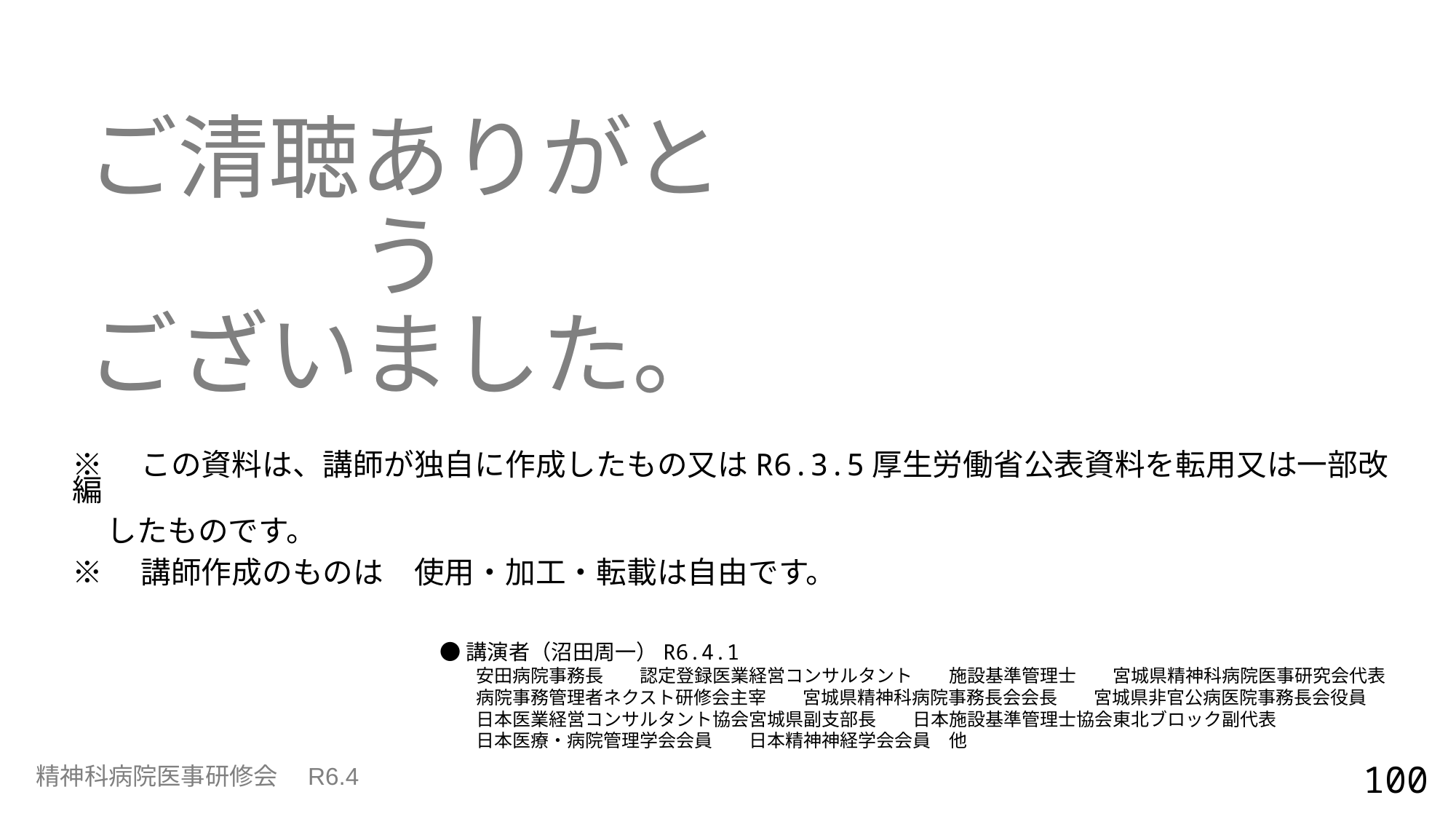

# ご清聴ありがとう ございました。
※　この資料は、講師が独自に作成したもの又はR6.3.5厚生労働省公表資料を転用又は一部改編
    したものです。
※　講師作成のものは　使用・加工・転載は自由です。
●講演者（沼田周一）R6.4.1
　　安田病院事務長　　認定登録医業経営コンサルタント　　施設基準管理士　　宮城県精神科病院医事研究会代表
　　病院事務管理者ネクスト研修会主宰　　宮城県精神科病院事務長会会長　　宮城県非官公病医院事務長会役員
　　日本医業経営コンサルタント協会宮城県副支部長　　日本施設基準管理士協会東北ブロック副代表
　　日本医療・病院管理学会会員　　日本精神神経学会会員　他

100